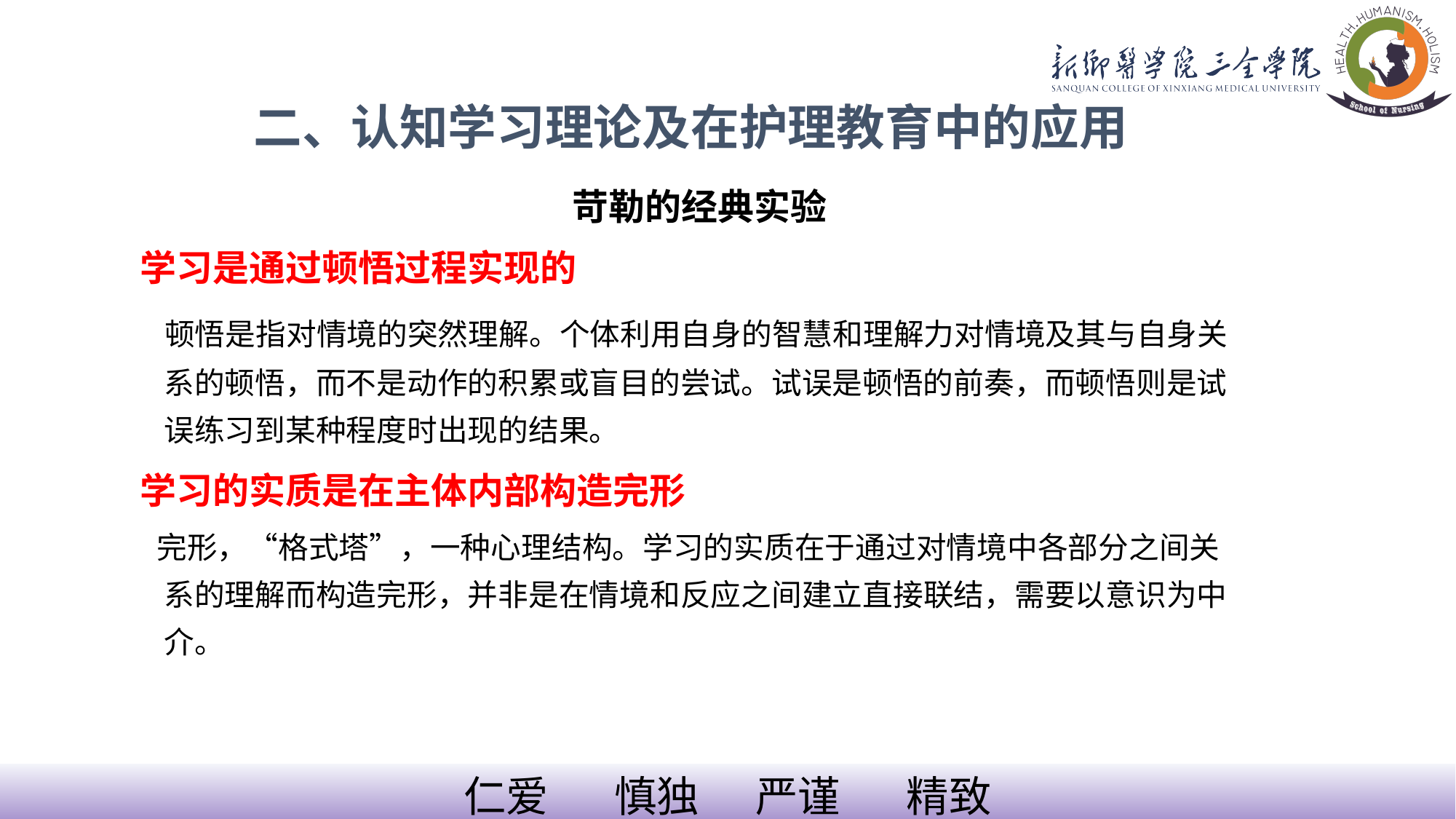

二、认知学习理论及在护理教育中的应用
苛勒的经典实验
      学习是通过顿悟过程实现的
         顿悟是指对情境的突然理解。个体利用自身的智慧和理解力对情境及其与自身关系的顿悟，而不是动作的积累或盲目的尝试。试误是顿悟的前奏，而顿悟则是试误练习到某种程度时出现的结果。
      学习的实质是在主体内部构造完形
          完形，“格式塔”，一种心理结构。学习的实质在于通过对情境中各部分之间关系的理解而构造完形，并非是在情境和反应之间建立直接联结，需要以意识为中介。